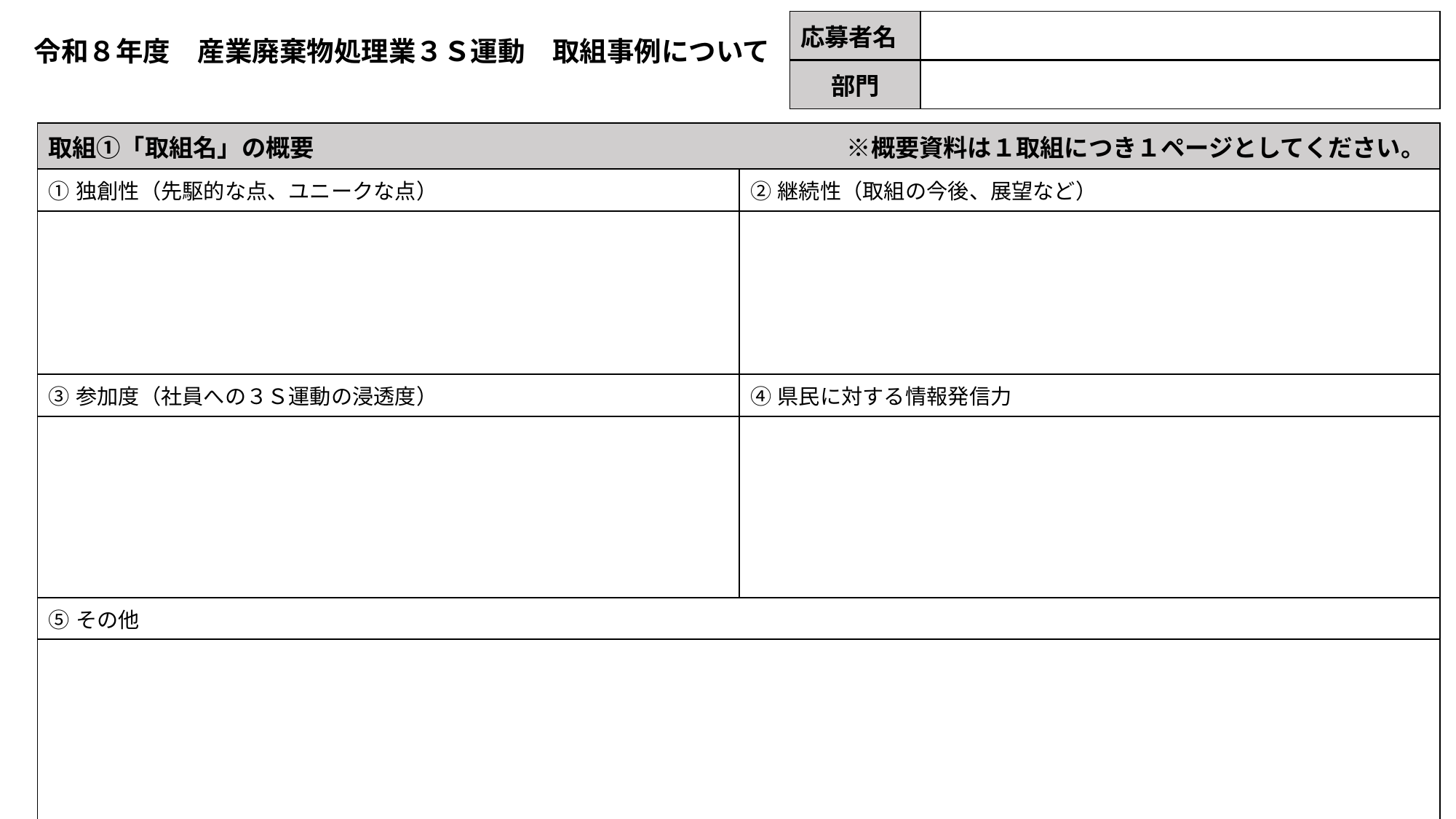

| 応募者名 |  |
| --- | --- |
令和８年度　産業廃棄物処理業３Ｓ運動　取組事例について
| 部門 |  |
| --- | --- |
| 取組①「取組名」の概要　　　　　　　　　　　　　　　　　　　　　　※概要資料は１取組につき１ページとしてください。 |  |
| --- | --- |
| ①独創性（先駆的な点、ユニークな点） | ②継続性（取組の今後、展望など） |
|  |  |
| ③参加度（社員への３Ｓ運動の浸透度） | ④県民に対する情報発信力 |
|  |  |
| ⑤その他 |  |
|  |  |